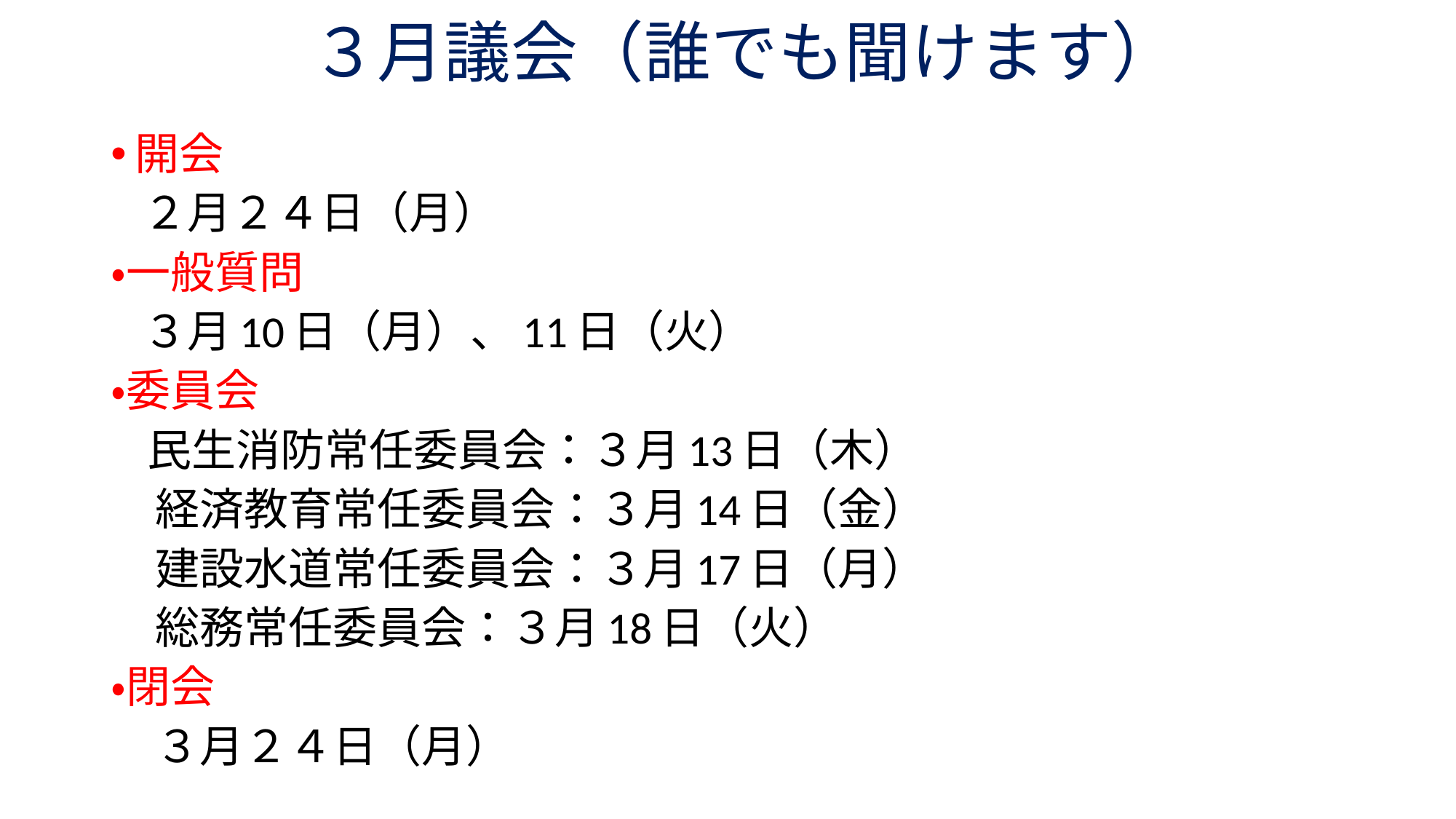

# ３月議会（誰でも聞けます）
開会
　２月２４日（月）
・一般質問
　３月10日（月）、11日（火）
・委員会
　民生消防常任委員会：３月13日（木）
　経済教育常任委員会：３月14日（金）
　建設水道常任委員会：３月17日（月）
　総務常任委員会：３月18日（火）
・閉会
　３月２４日（月）